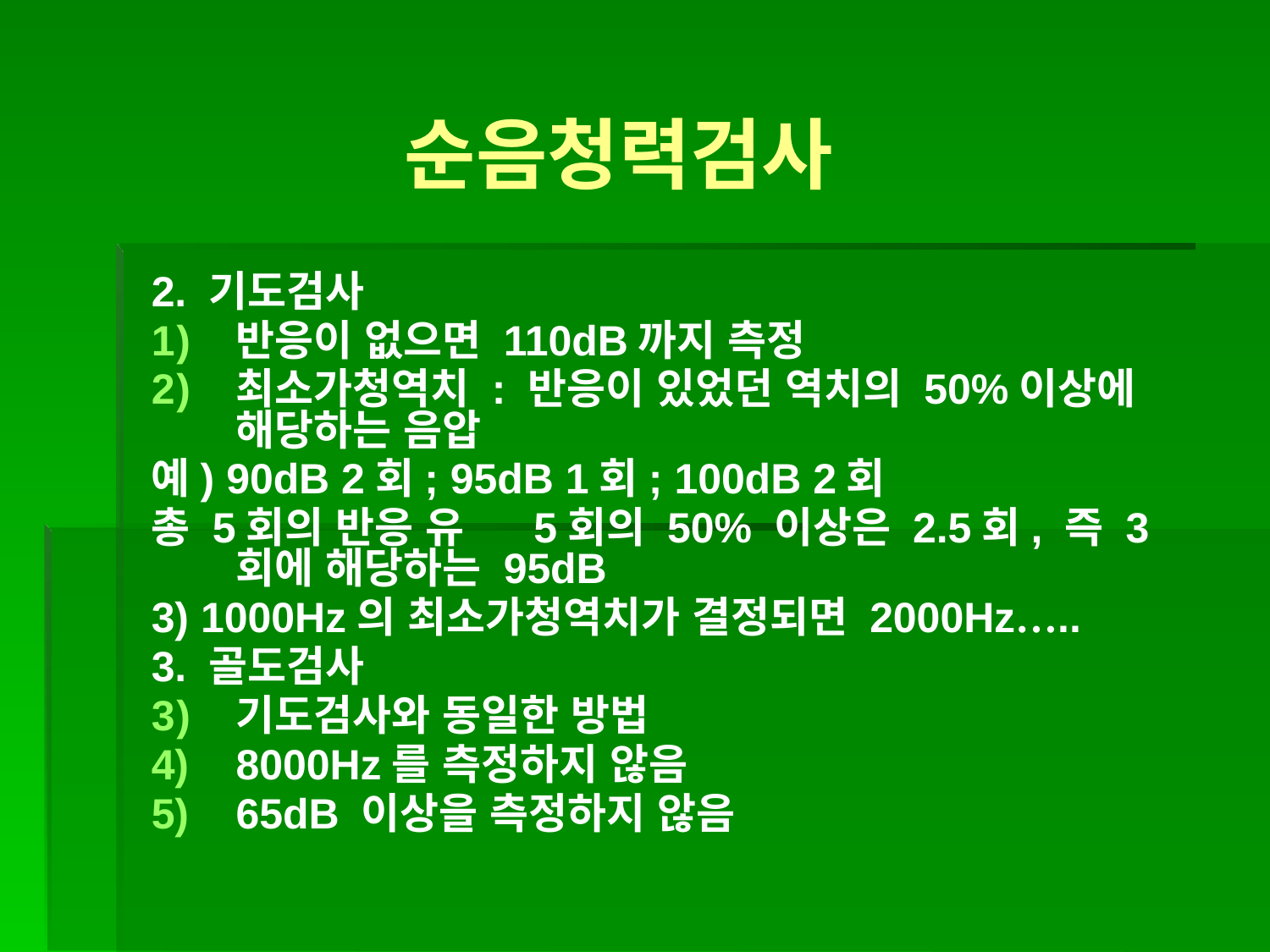

순음청력검사
2. 기도검사
반응이 없으면 110dB까지 측정
최소가청역치 : 반응이 있었던 역치의 50%이상에 해당하는 음압
예) 90dB 2회; 95dB 1회; 100dB 2회
총 5회의 반응 유     5회의 50% 이상은 2.5회, 즉 3회에 해당하는 95dB
3) 1000Hz의 최소가청역치가 결정되면 2000Hz…..
3. 골도검사
기도검사와 동일한 방법
8000Hz를 측정하지 않음
65dB 이상을 측정하지 않음